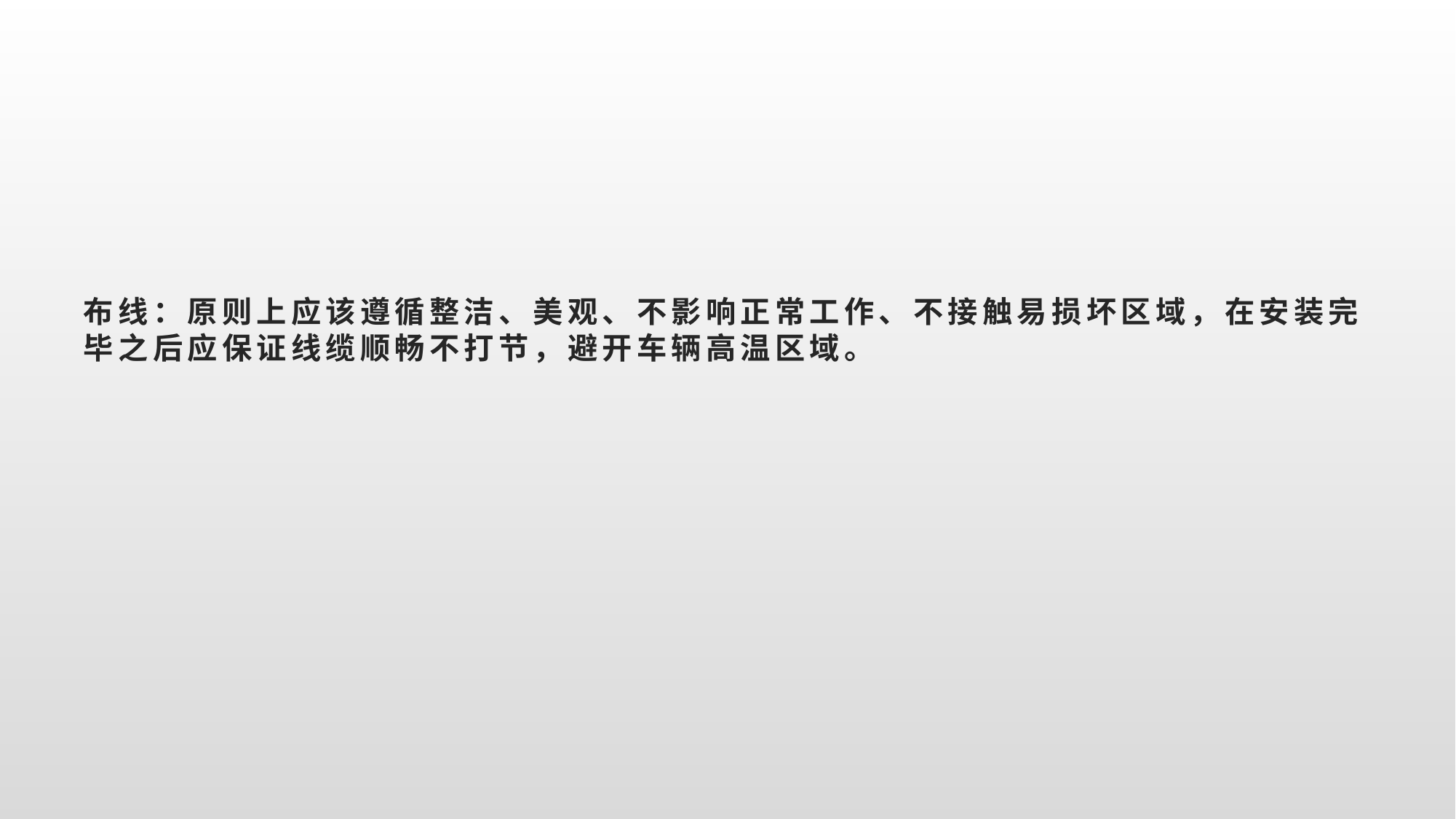

# 布线：原则上应该遵循整洁、美观、不影响正常工作、不接触易损坏区域，在安装完毕之后应保证线缆顺畅不打节，避开车辆高温区域。